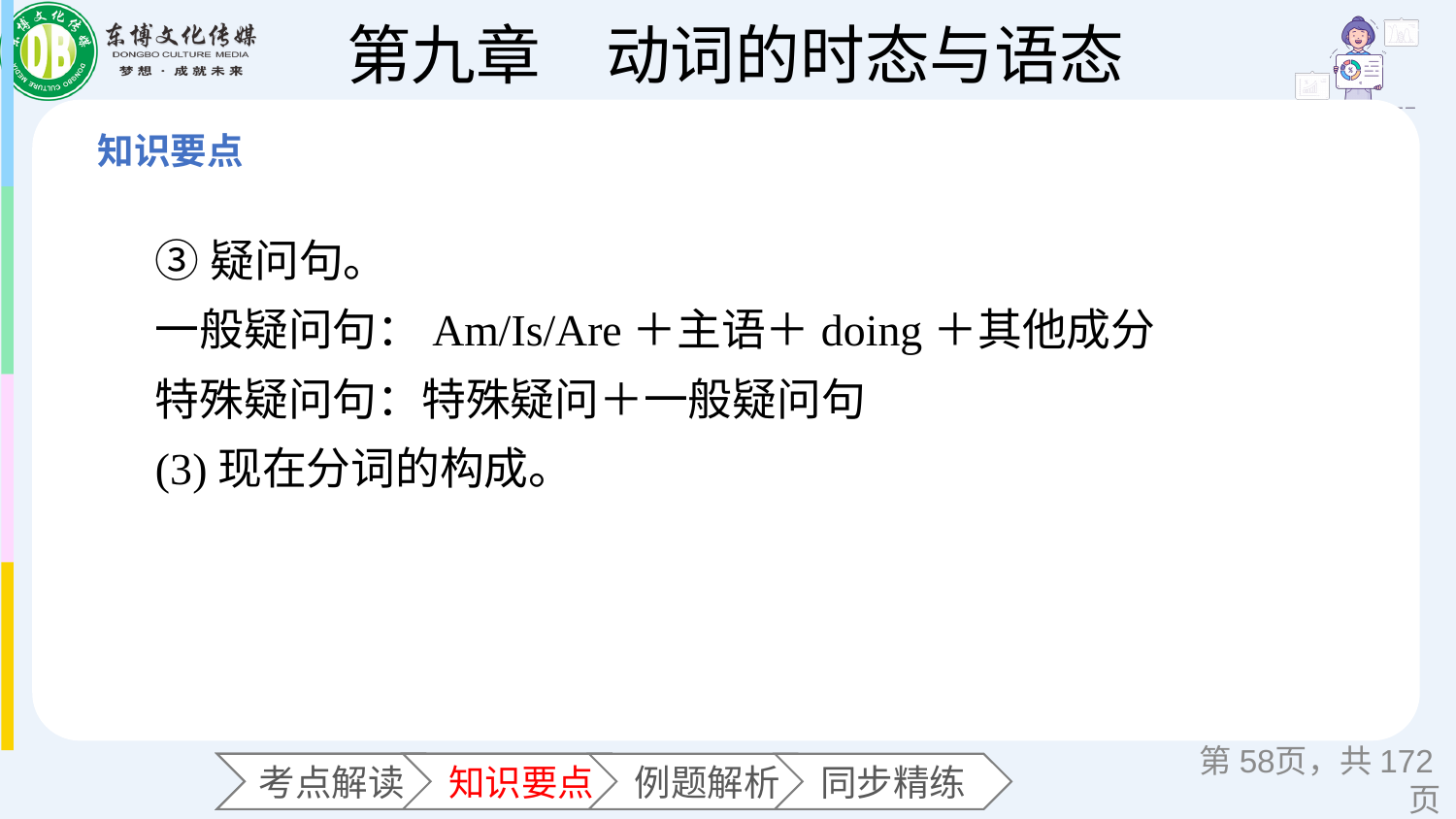

③疑问句。
一般疑问句：Am/Is/Are＋主语＋doing＋其他成分
特殊疑问句：特殊疑问＋一般疑问句
(3)现在分词的构成。
第58页，共172页